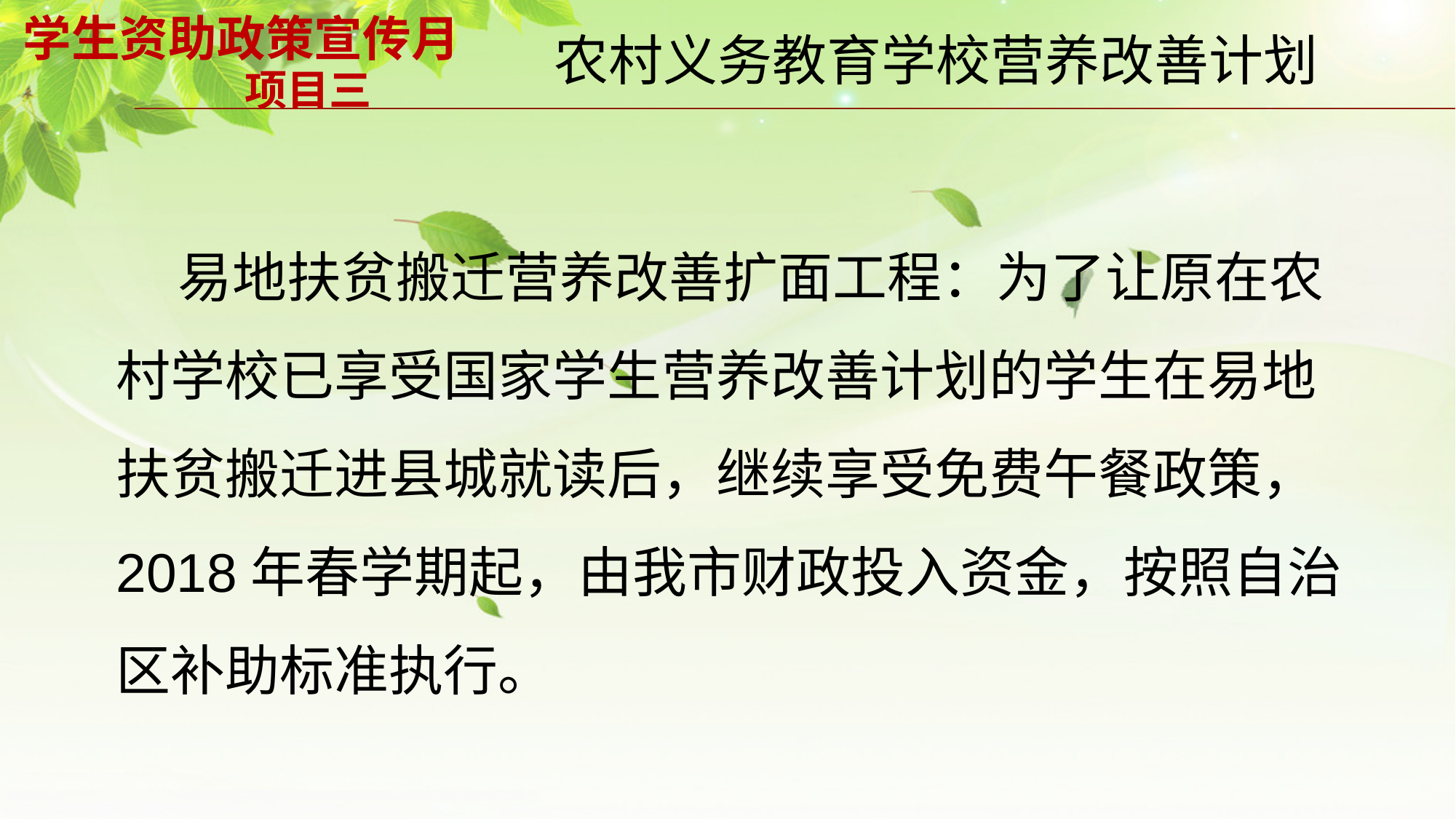

# 学生资助政策宣传月 项目三
      农村义务教育学校营养改善计划

    易地扶贫搬迁营养改善扩面工程：为了让原在农村学校已享受国家学生营养改善计划的学生在易地扶贫搬迁进县城就读后，继续享受免费午餐政策，2018年春学期起，由我市财政投入资金，按照自治区补助标准执行。